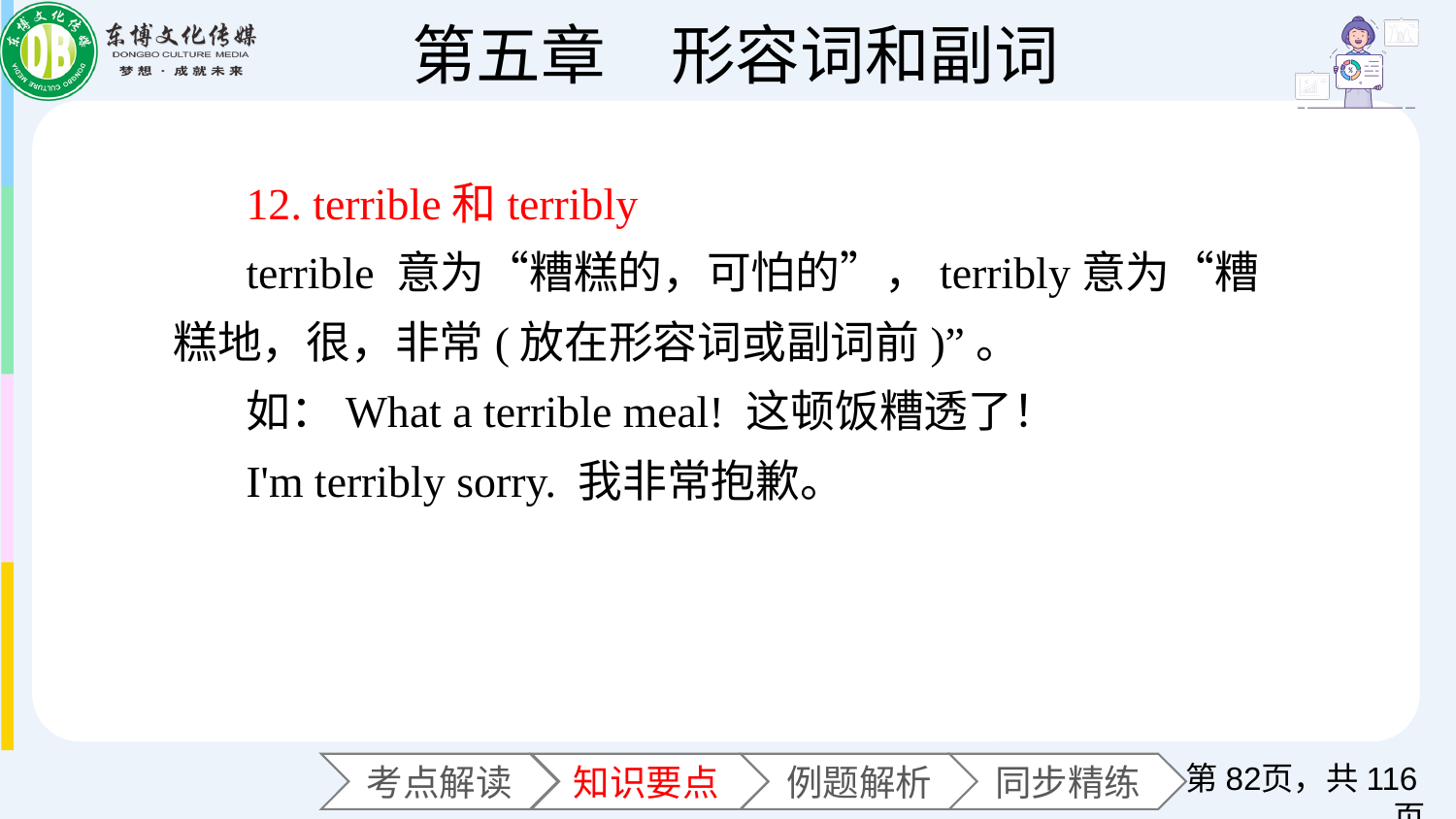

12. terrible和terribly
terrible 意为“糟糕的，可怕的”，terribly意为“糟糕地，很，非常(放在形容词或副词前)”。
如：What a terrible meal! 这顿饭糟透了！
I'm terribly sorry. 我非常抱歉。
第82页，共116页